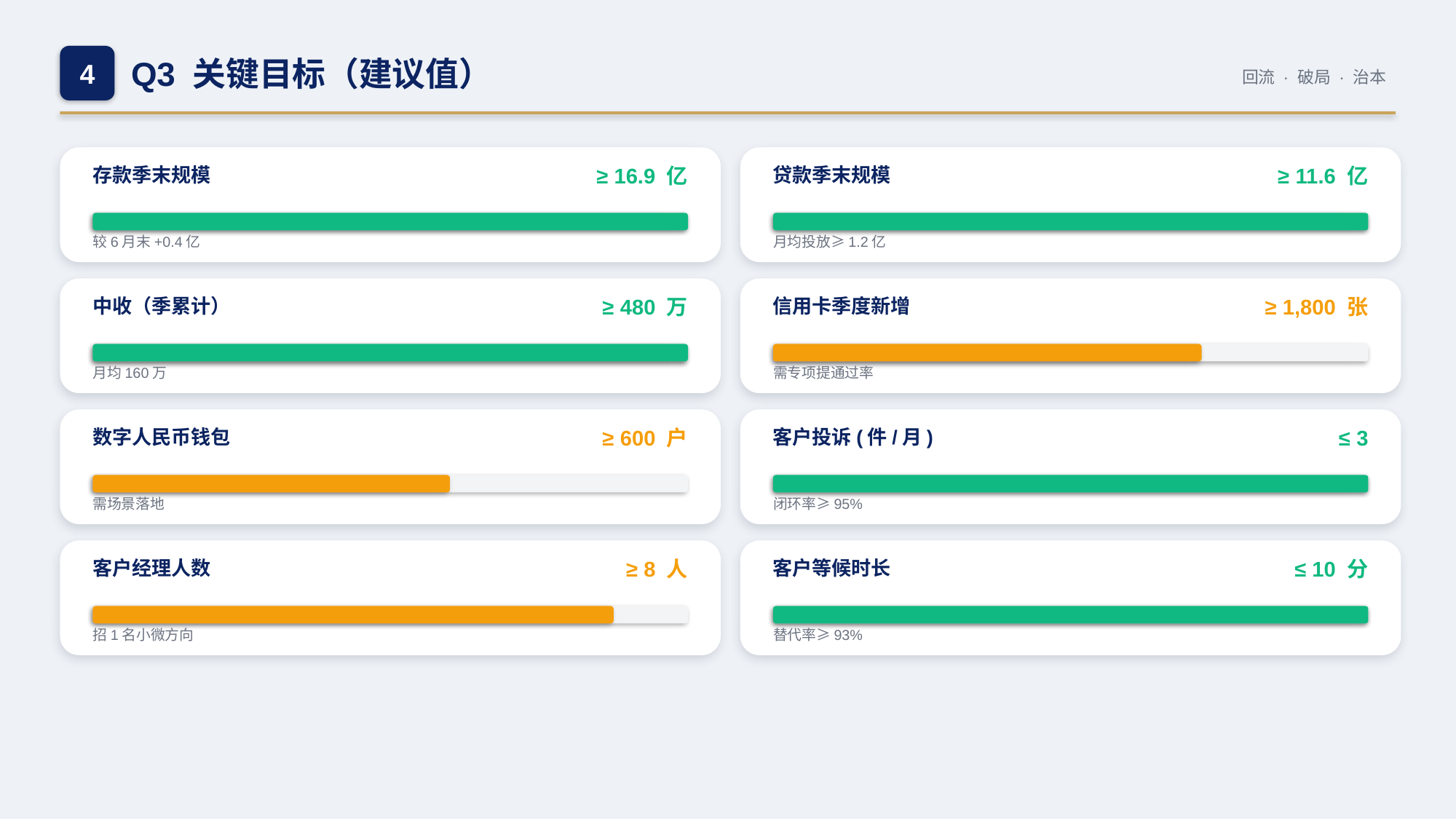

4
Q3 关键目标（建议值）
回流 · 破局 · 治本

存款季末规模
≥ 16.9 亿
贷款季末规模
≥ 11.6 亿

较6月末+0.4亿
月均投放≥1.2亿

中收（季累计）
≥ 480 万
信用卡季度新增
≥ 1,800 张

月均160万
需专项提通过率

数字人民币钱包
≥ 600 户
客户投诉(件/月)
≤ 3

需场景落地
闭环率≥95%

客户经理人数
≥ 8 人
客户等候时长
≤ 10 分

招1名小微方向
替代率≥93%